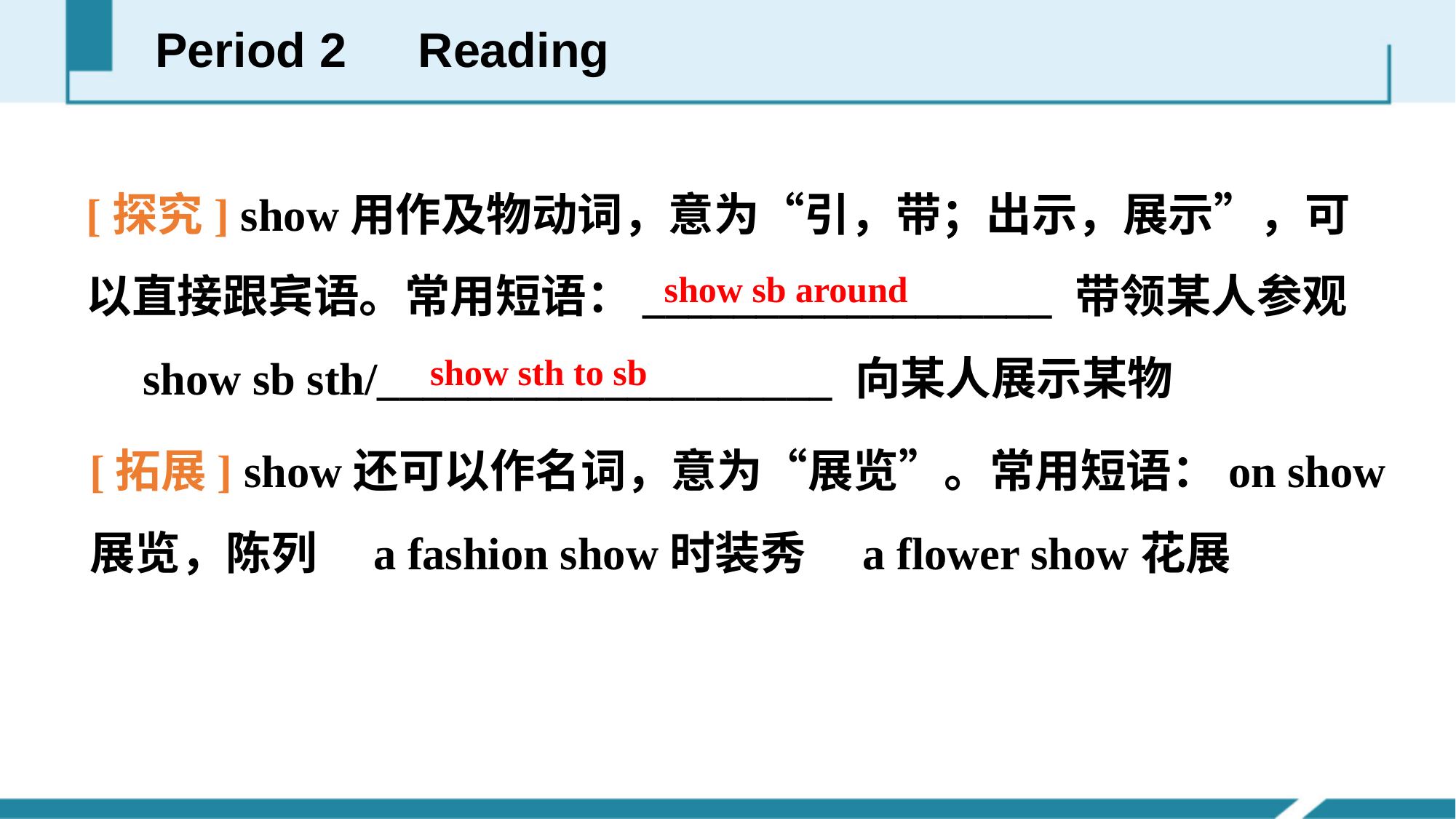

Period 2　Reading
[探究] show用作及物动词，意为“引，带；出示，展示”，可以直接跟宾语。常用短语：__________________ 带领某人参观　show sb sth/____________________ 向某人展示某物
show sb around
show sth to sb
[拓展] show还可以作名词，意为“展览”。常用短语：on show展览，陈列　a fashion show时装秀　a flower show花展